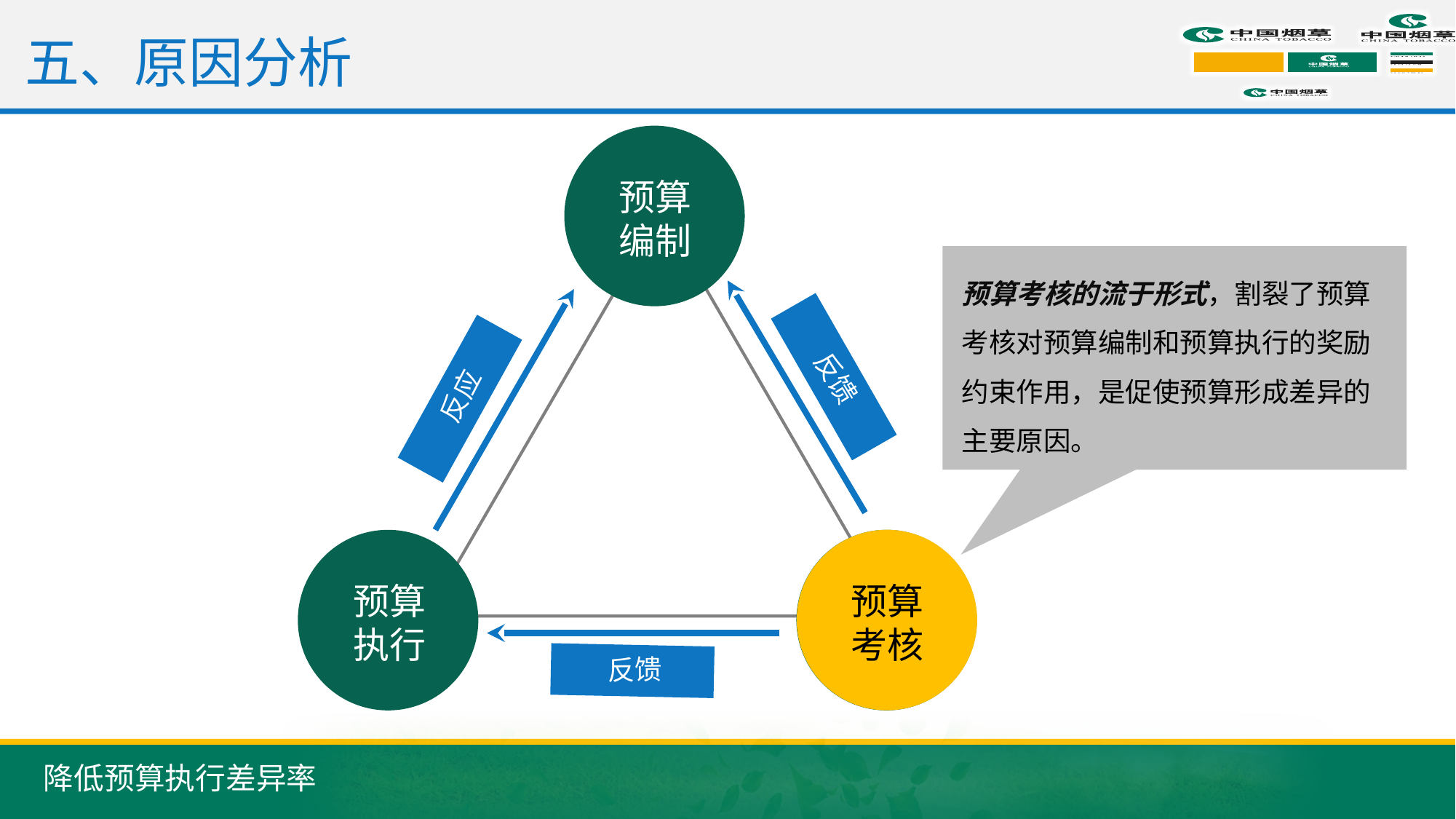

五、原因分析

预算
编制

预算考核的流于形式，割裂了预算考核对预算编制和预算执行的奖励约束作用，是促使预算形成差异的主要原因。

反馈

反应

预算
考核

预算
执行

预算
考核

反馈